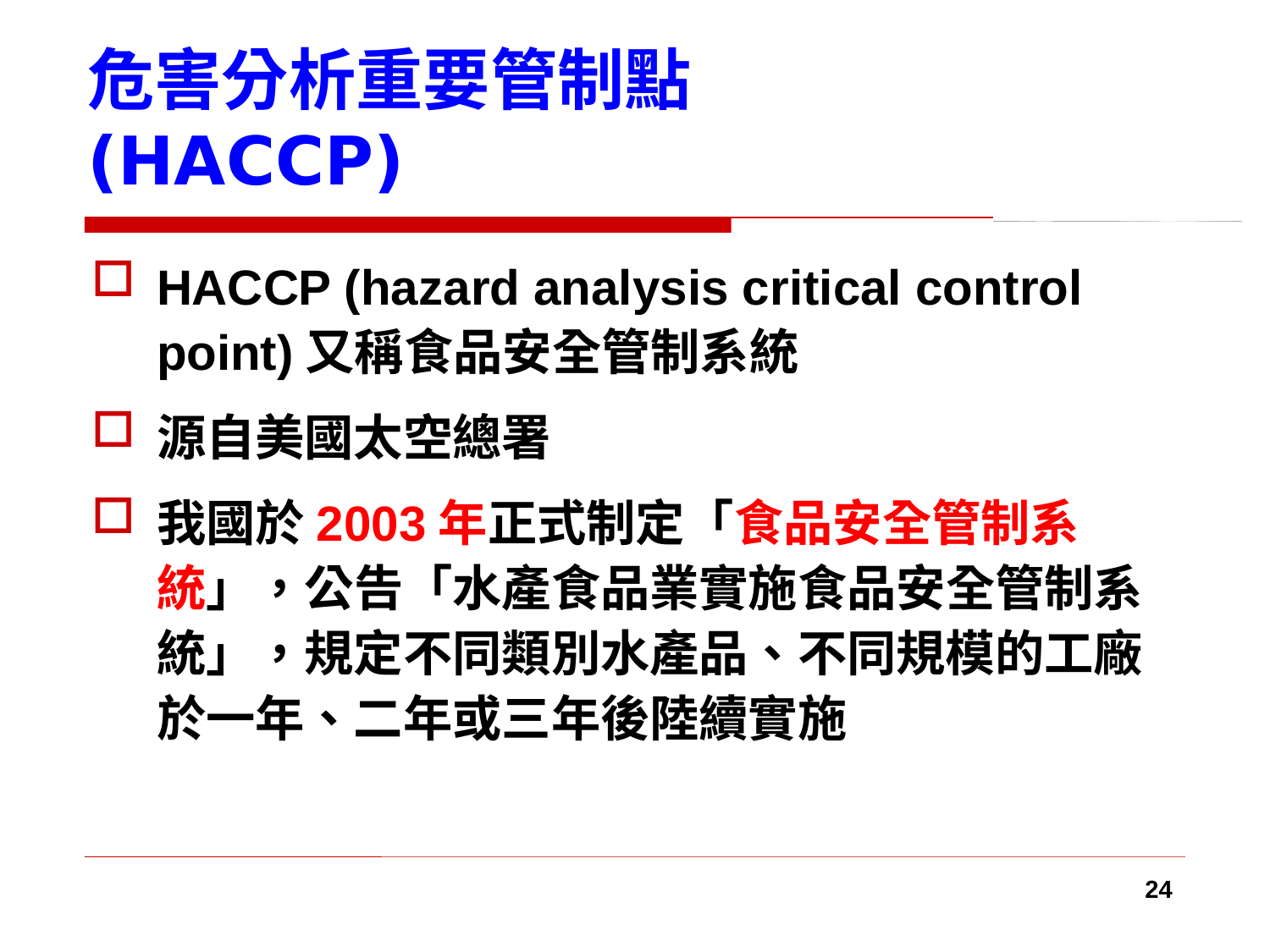

# 危害分析重要管制點(HACCP)
HACCP (hazard analysis critical control point)又稱食品安全管制系統
源自美國太空總署
我國於2003年正式制定「食品安全管制系統」，公告「水產食品業實施食品安全管制系統」，規定不同類別水產品、不同規模的工廠於一年、二年或三年後陸續實施
24